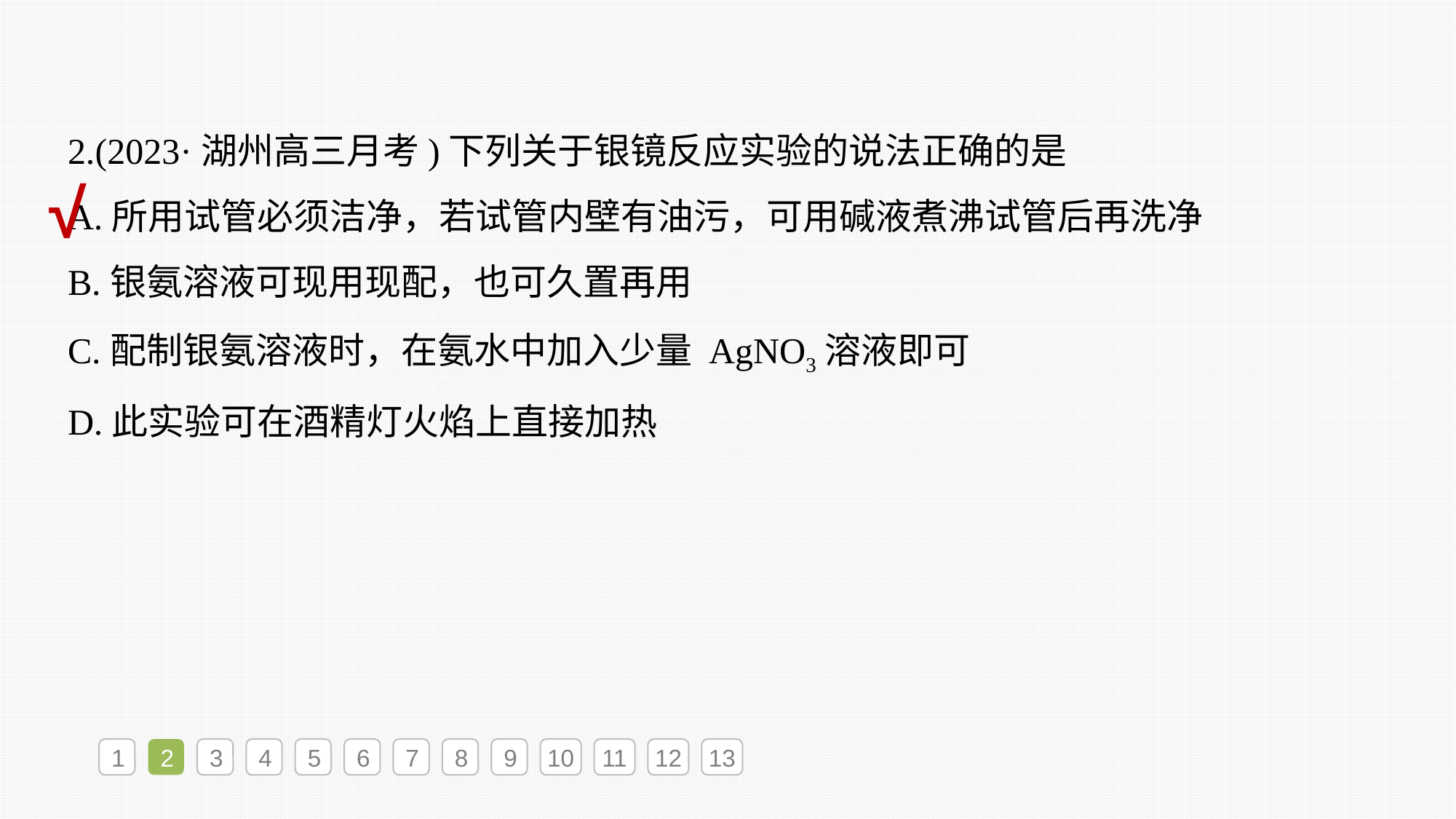

2.(2023·湖州高三月考)下列关于银镜反应实验的说法正确的是
A.所用试管必须洁净，若试管内壁有油污，可用碱液煮沸试管后再洗净
B.银氨溶液可现用现配，也可久置再用
C.配制银氨溶液时，在氨水中加入少量 AgNO3溶液即可
D.此实验可在酒精灯火焰上直接加热
√
1
2
3
4
5
6
7
8
9
10
11
12
13